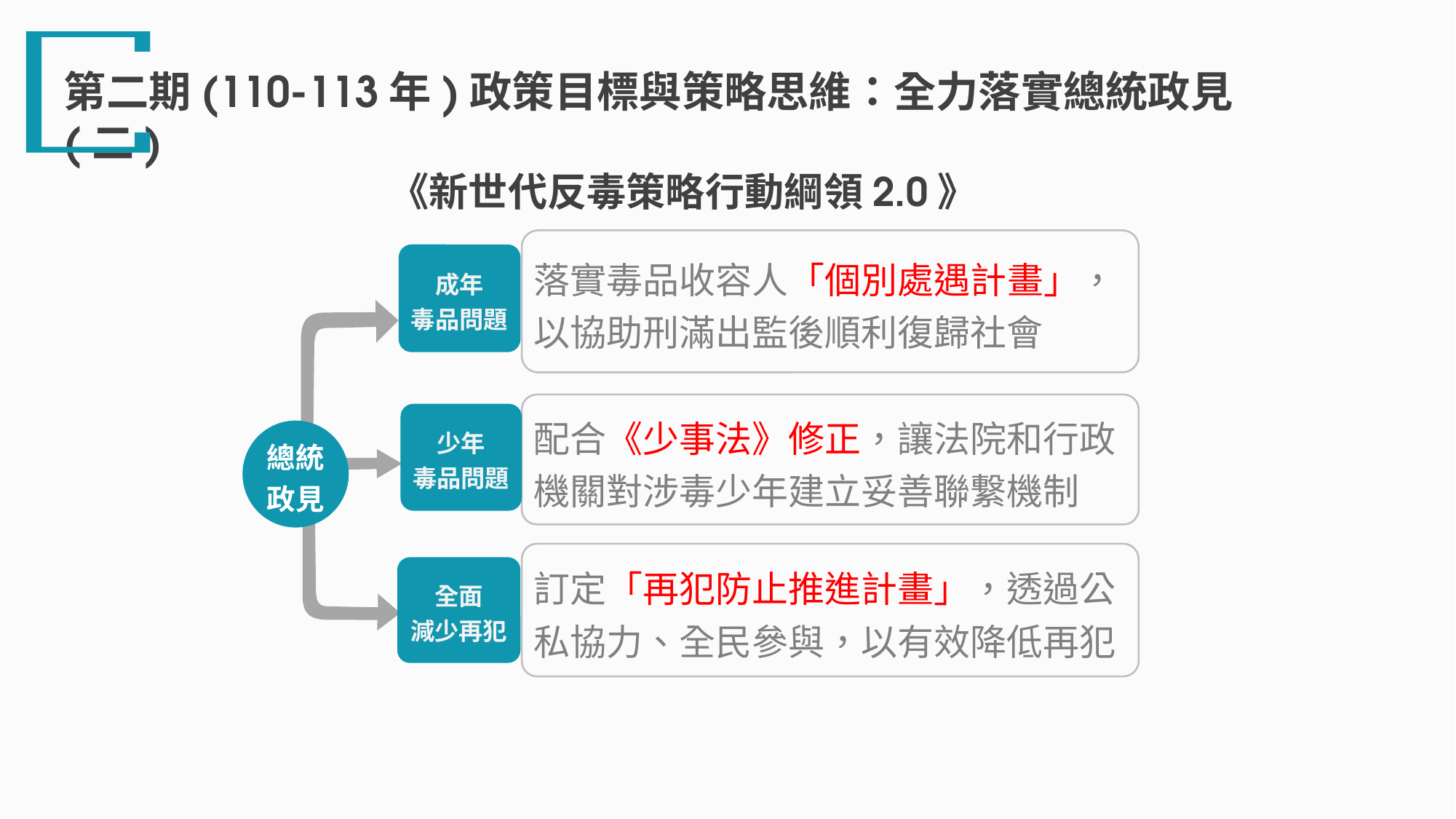

第二期(110-113年)政策目標與策略思維：全力落實總統政見(二)
《新世代反毒策略行動綱領2.0》
落實毒品收容人「個別處遇計畫」，以協助刑滿出監後順利復歸社會
成年
毒品問題

配合《少事法》修正，讓法院和行政機關對涉毒少年建立妥善聯繋機制
少年
毒品問題

總統政見

訂定「再犯防止推進計畫」，透過公私協力、全民參與，以有效降低再犯
全面
減少再犯